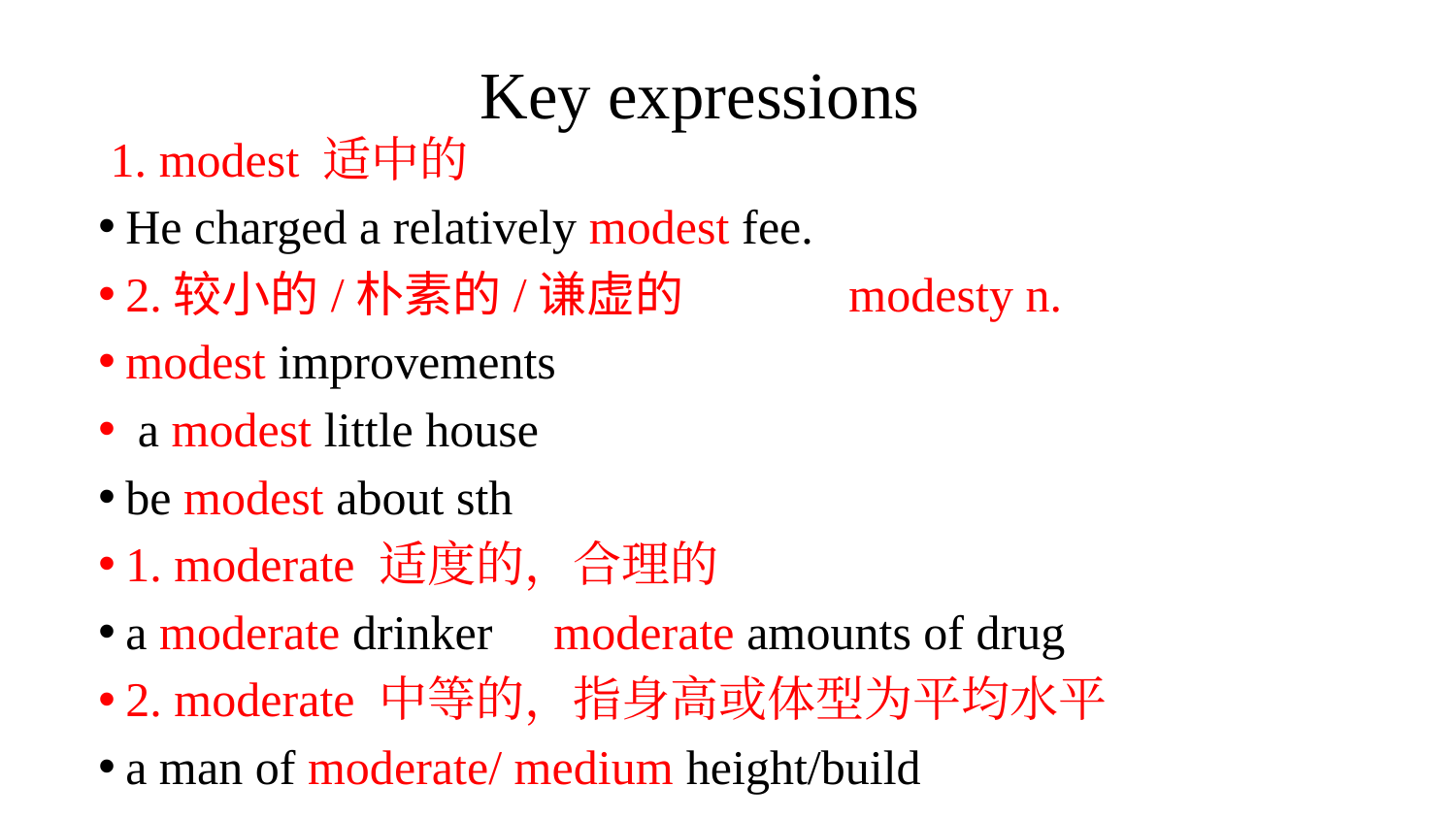

# Key expressions
 1. modest 适中的
He charged a relatively modest fee.
2.较小的/朴素的/谦虚的              modesty n.
modest improvements
 a modest little house
be modest about sth
1. moderate 适度的，合理的
a moderate drinker     moderate amounts of drug
2. moderate 中等的，指身高或体型为平均水平
a man of moderate/ medium height/build